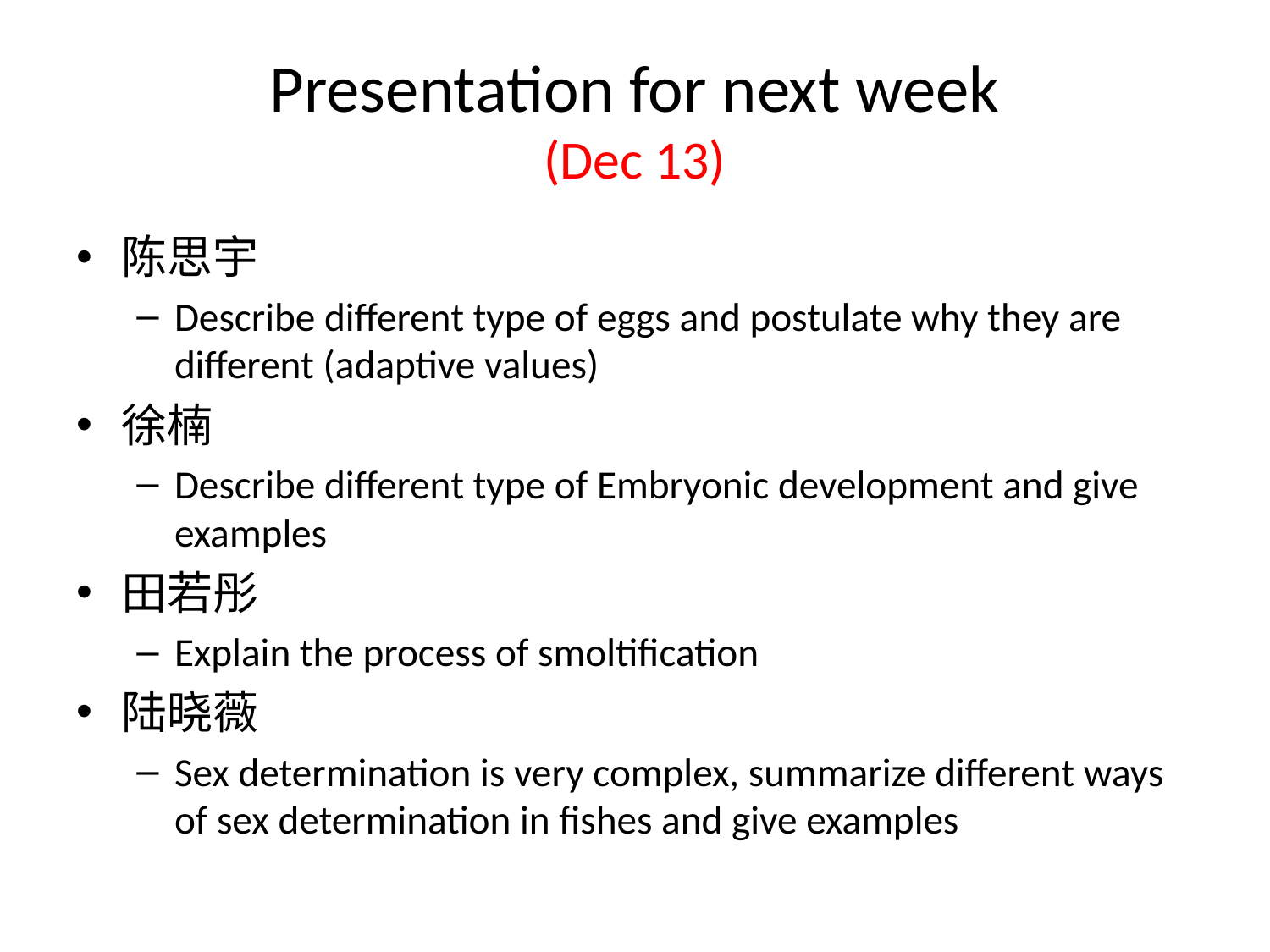

# Presentation for next week (Dec 13)
陈思宇
Describe different type of eggs and postulate why they are different (adaptive values)
徐楠
Describe different type of Embryonic development and give examples
田若彤
Explain the process of smoltification
陆晓薇
Sex determination is very complex, summarize different ways of sex determination in fishes and give examples